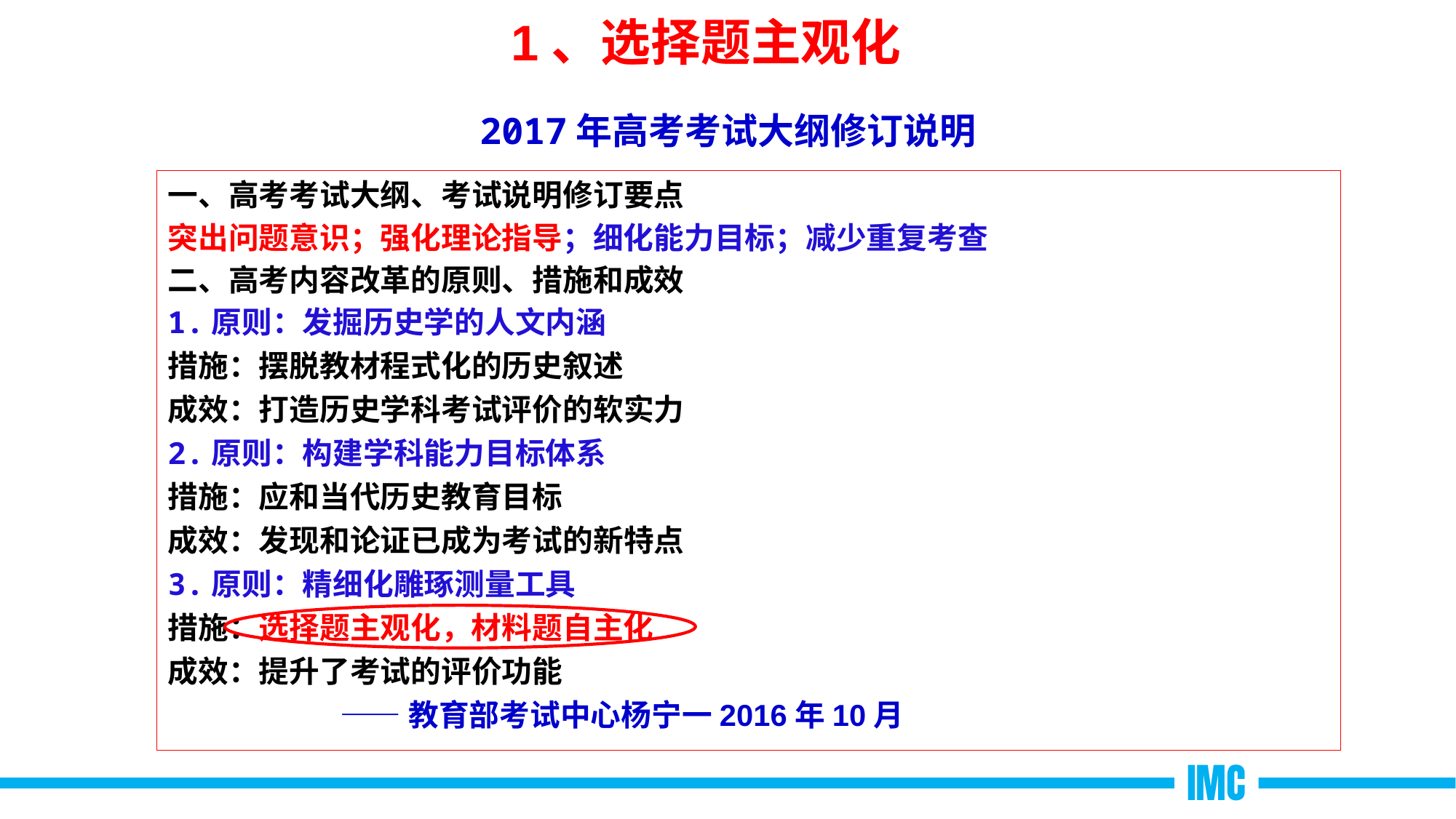

1、选择题主观化
2017年高考考试大纲修订说明
一、高考考试大纲、考试说明修订要点
突出问题意识；强化理论指导；细化能力目标；减少重复考查
二、高考内容改革的原则、措施和成效
1.原则：发掘历史学的人文内涵
措施：摆脱教材程式化的历史叙述
成效：打造历史学科考试评价的软实力
2.原则：构建学科能力目标体系
措施：应和当代历史教育目标
成效：发现和论证已成为考试的新特点
3.原则：精细化雕琢测量工具
措施：选择题主观化，材料题自主化
成效：提升了考试的评价功能
                         ——教育部考试中心杨宁一2016年10月